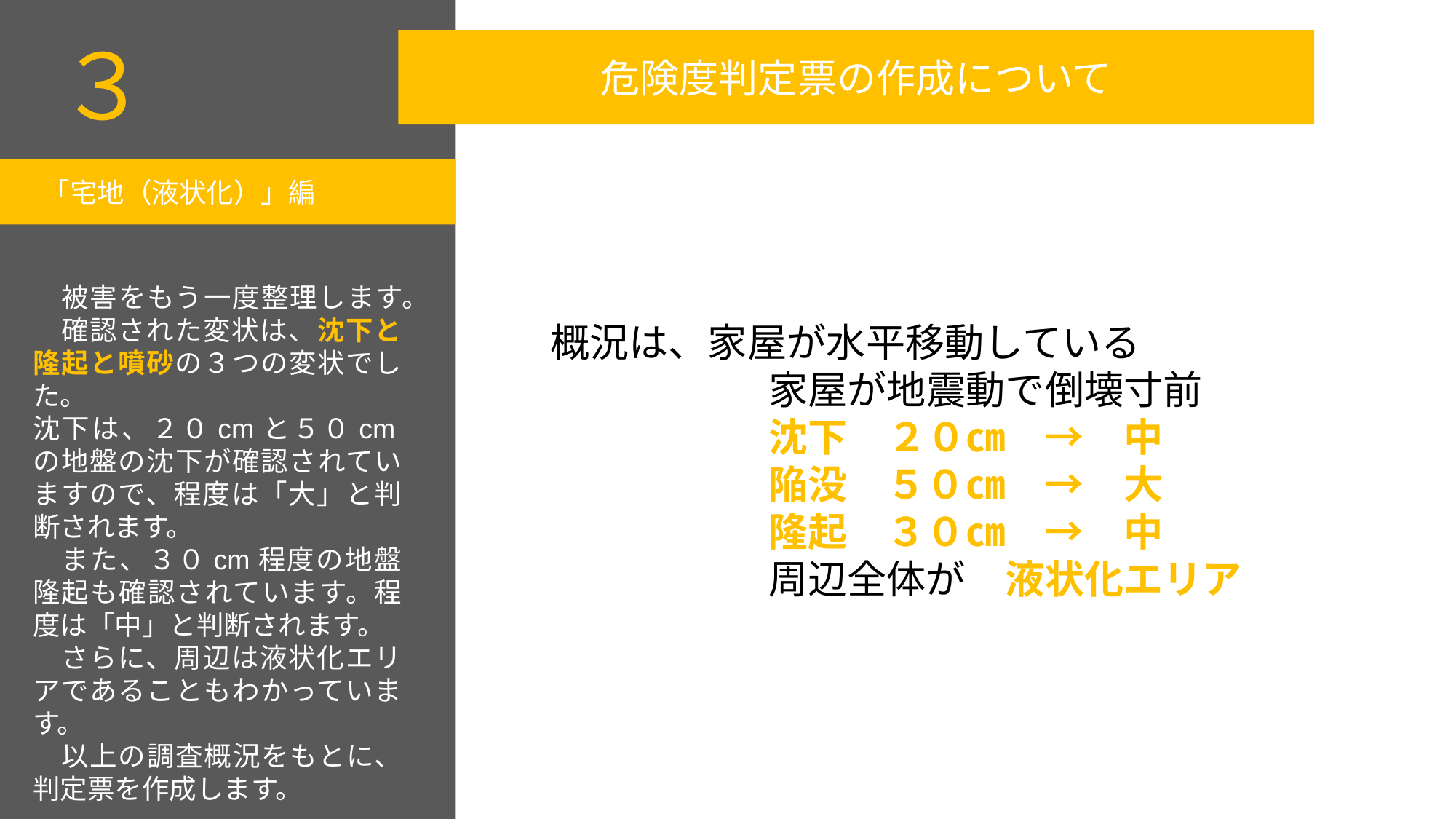

３
危険度判定票の作成について
「宅地（液状化）」編
 概況は、家屋が水平移動している
　　　　　　家屋が地震動で倒壊寸前
　　　　　　沈下　２０㎝　→　中
　　　　　　陥没　５０㎝　→　大
　　　　　　隆起　３０㎝　→　中
　　　　　　周辺全体が　液状化エリア
　被害をもう一度整理します。
　確認された変状は、沈下と隆起と噴砂の３つの変状でした。
沈下は、２０cmと５０cmの地盤の沈下が確認されていますので、程度は「大」と判断されます。
　また、３０cm程度の地盤隆起も確認されています。程度は「中」と判断されます。
　さらに、周辺は液状化エリアであることもわかっています。
　以上の調査概況をもとに、判定票を作成します。